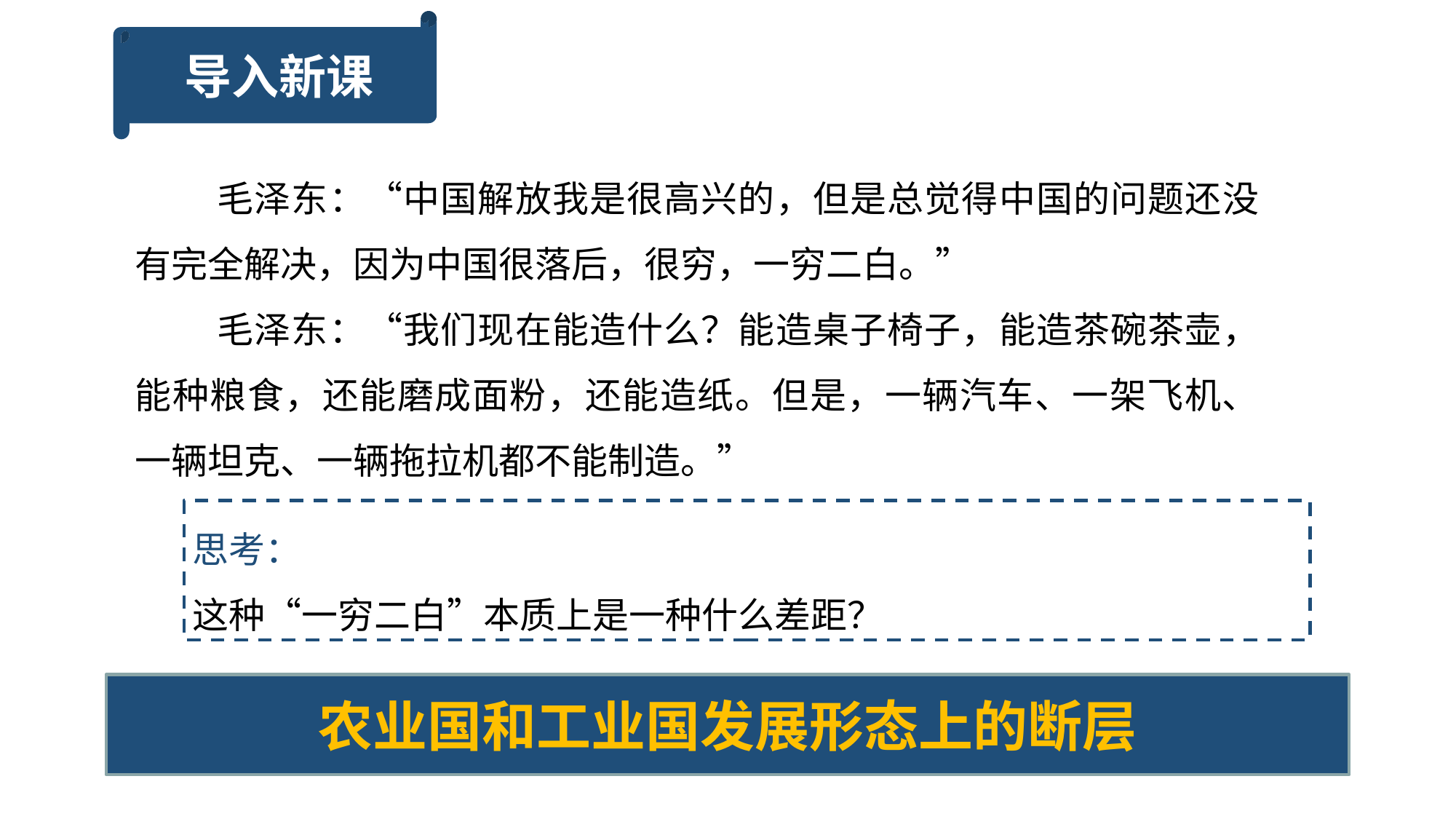

导入新课
  毛泽东：“中国解放我是很高兴的，但是总觉得中国的问题还没有完全解决，因为中国很落后，很穷，一穷二白。”
  毛泽东：“我们现在能造什么？能造桌子椅子，能造茶碗茶壶，能种粮食，还能磨成面粉，还能造纸。但是，一辆汽车、一架飞机、一辆坦克、一辆拖拉机都不能制造。”
思考：
这种“一穷二白”本质上是一种什么差距？
农业国和工业国发展形态上的断层
- 2 -